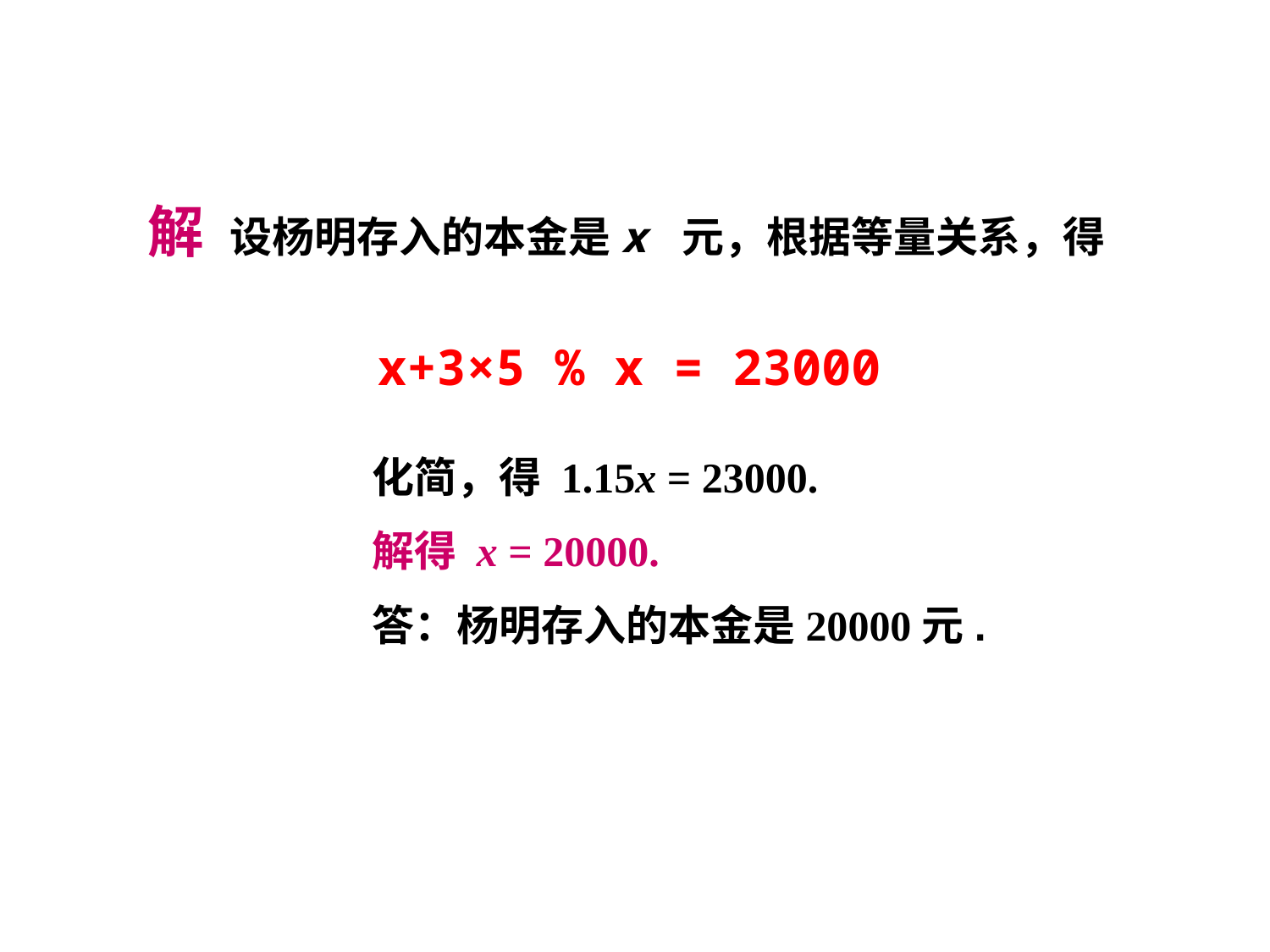

解  设杨明存入的本金是x 元，根据等量关系，得
x+3×5 % x = 23000
化简，得 1.15x = 23000.
解得 x = 20000.
答：杨明存入的本金是20000元.